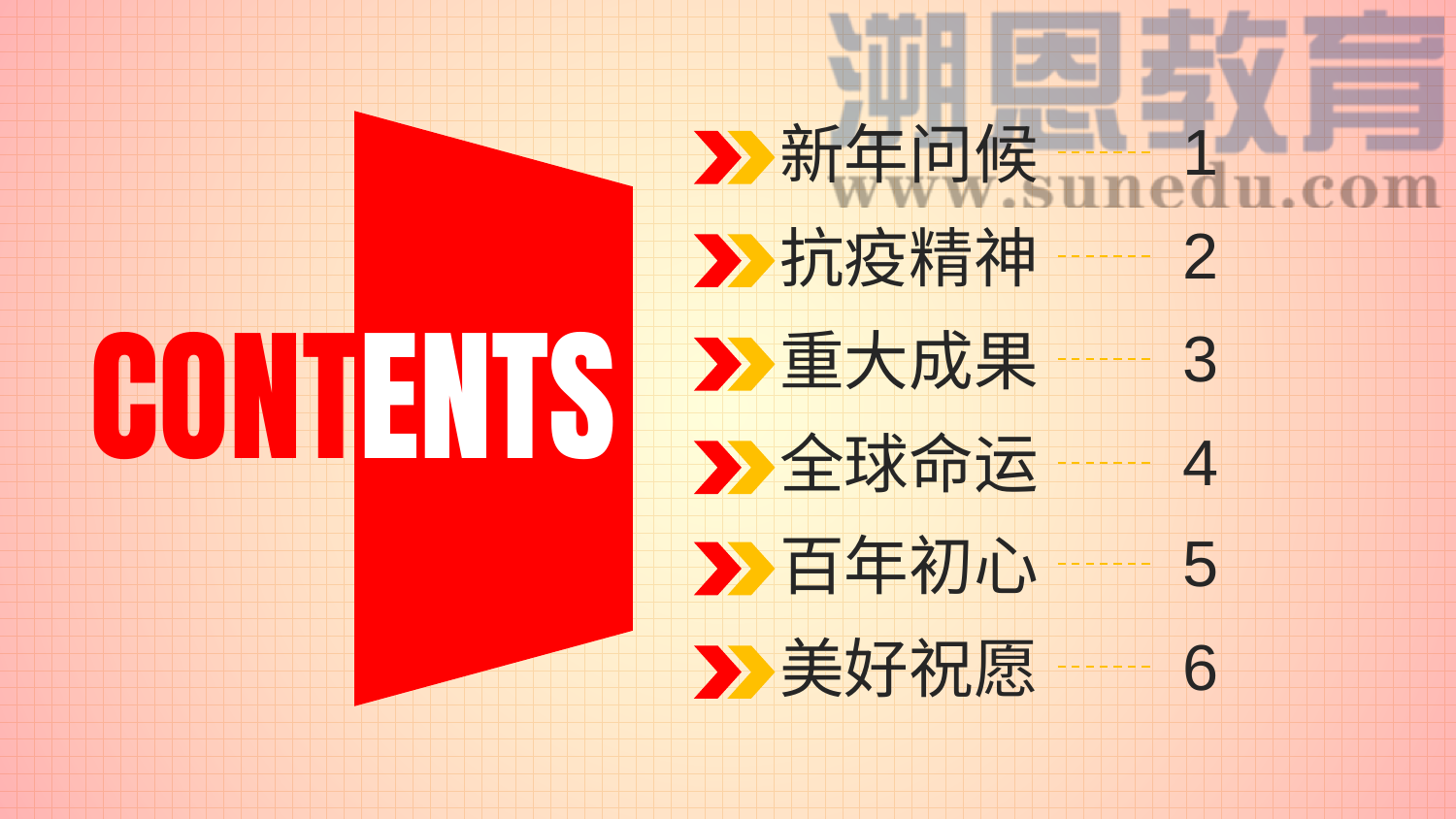

1
新年问候

2
抗疫精神

CONTENTS
3
重大成果

4
全球命运

5
百年初心

6
美好祝愿